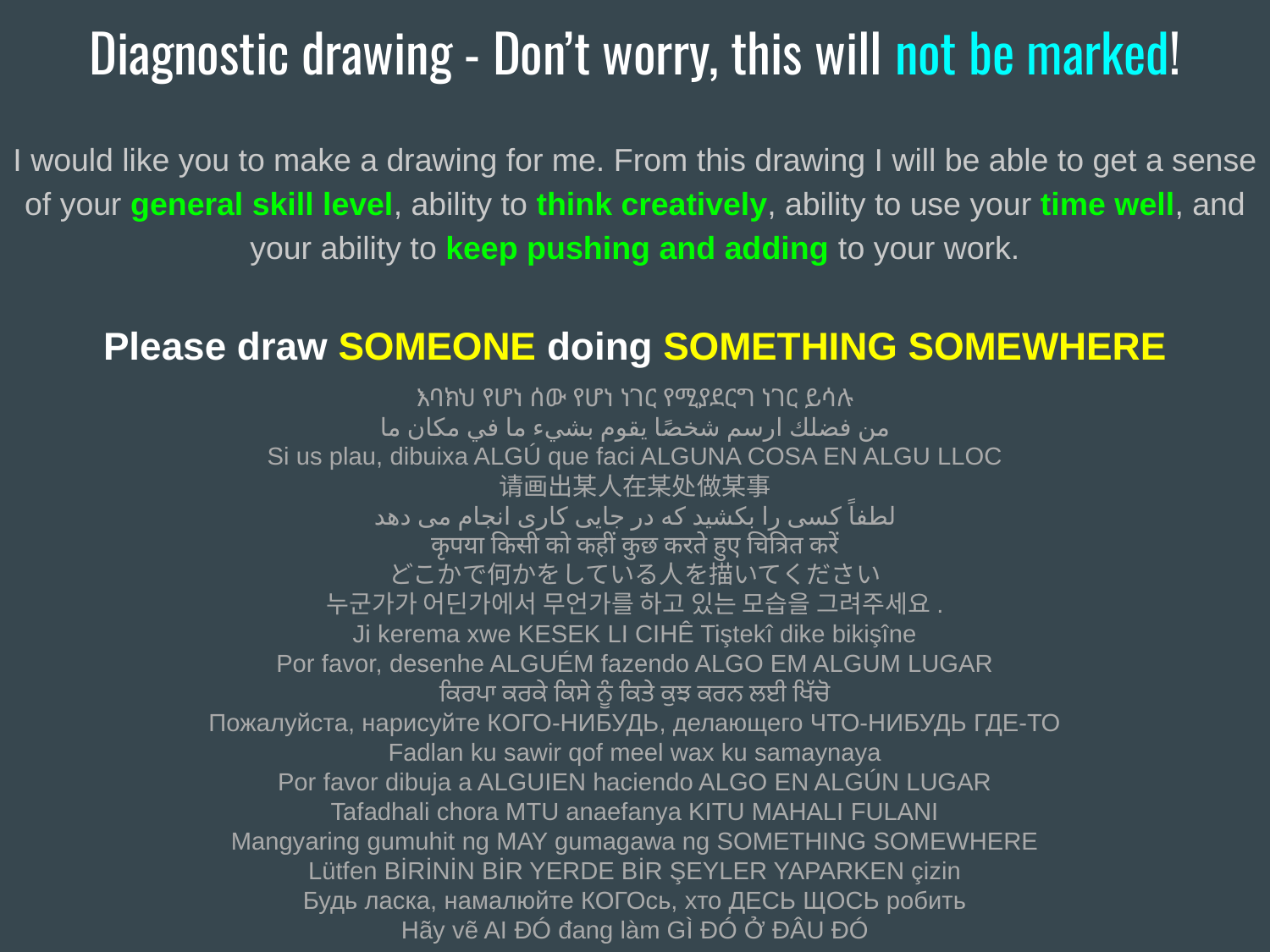

Diagnostic drawing - Don’t worry, this will not be marked!

I would like you to make a drawing for me. From this drawing I will be able to get a sense of your general skill level, ability to think creatively, ability to use your time well, and your ability to keep pushing and adding to your work.

Please draw SOMEONE doing SOMETHING SOMEWHERE
እባክህ የሆነ ሰው የሆነ ነገር የሚያደርግ ነገር ይሳሉ
من فضلك ارسم شخصًا يقوم بشيء ما في مكان ما
Si us plau, dibuixa ALGÚ que faci ALGUNA COSA EN ALGU LLOC
请画出某人在某处做某事
لطفاً کسی را بکشید که در جایی کاری انجام می دهد
कृपया किसी को कहीं कुछ करते हुए चित्रित करें
どこかで何かをしている人を描いてください
누군가가 어딘가에서 무언가를 하고 있는 모습을 그려주세요.
Ji kerema xwe KESEK LI CIHÊ Tiştekî dike bikişîne
Por favor, desenhe ALGUÉM fazendo ALGO EM ALGUM LUGAR
ਕਿਰਪਾ ਕਰਕੇ ਕਿਸੇ ਨੂੰ ਕਿਤੇ ਕੁਝ ਕਰਨ ਲਈ ਖਿੱਚੋ
Пожалуйста, нарисуйте КОГО-НИБУДЬ, делающего ЧТО-НИБУДЬ ГДЕ-ТО
Fadlan ku sawir qof meel wax ku samaynaya
Por favor dibuja a ALGUIEN haciendo ALGO EN ALGÚN LUGAR
Tafadhali chora MTU anaefanya KITU MAHALI FULANI
Mangyaring gumuhit ng MAY gumagawa ng SOMETHING SOMEWHERE
Lütfen BİRİNİN BİR YERDE BİR ŞEYLER YAPARKEN çizin
Будь ласка, намалюйте КОГОсь, хто ДЕСЬ ЩОСЬ робить
Hãy vẽ AI ĐÓ đang làm GÌ ĐÓ Ở ĐÂU ĐÓ